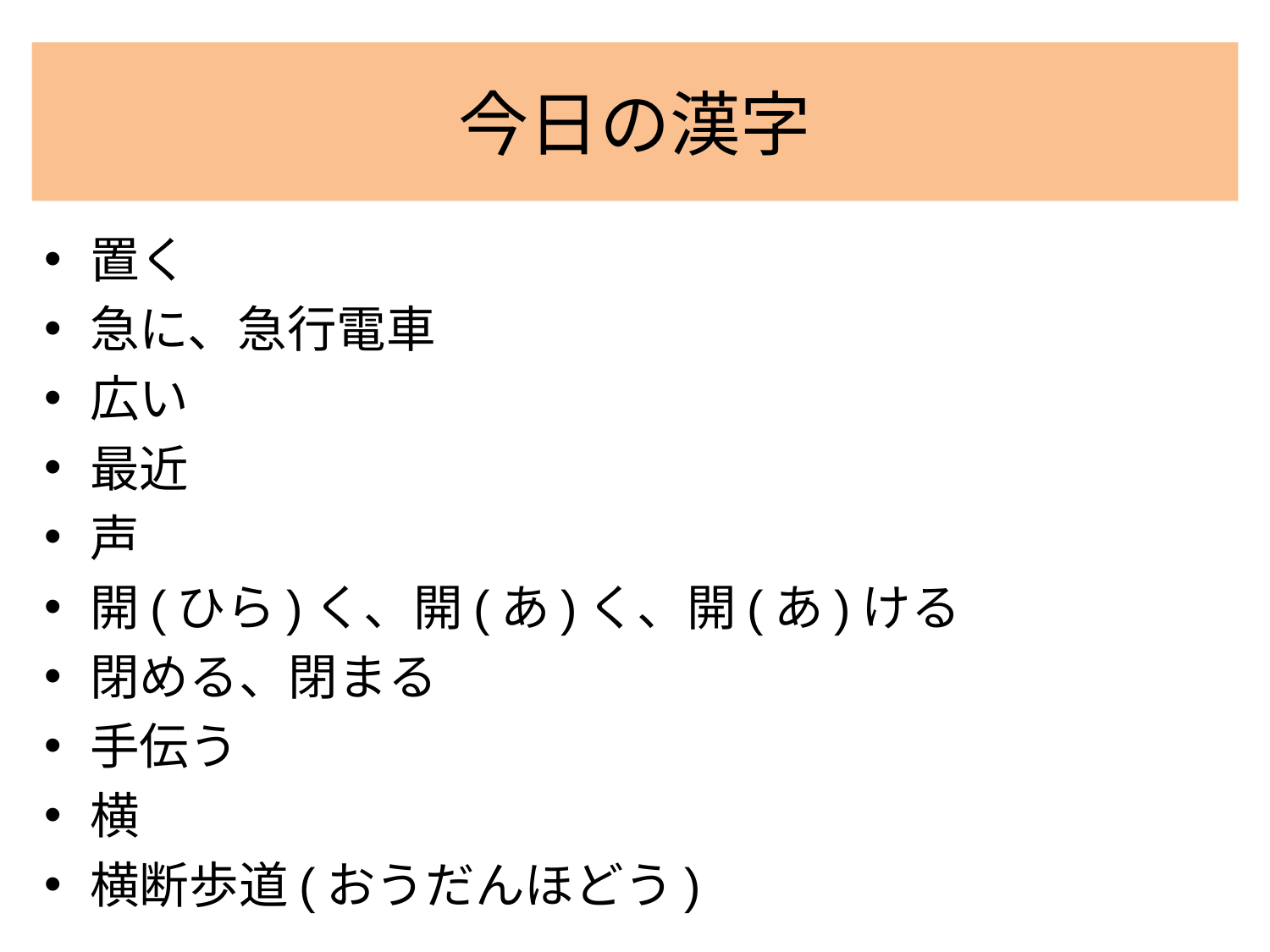

# 今日の漢字
置く
急に、急行電車
広い
最近
声
開(ひら)く、開(あ)く、開(あ)ける
閉める、閉まる
手伝う
横
横断歩道(おうだんほどう)